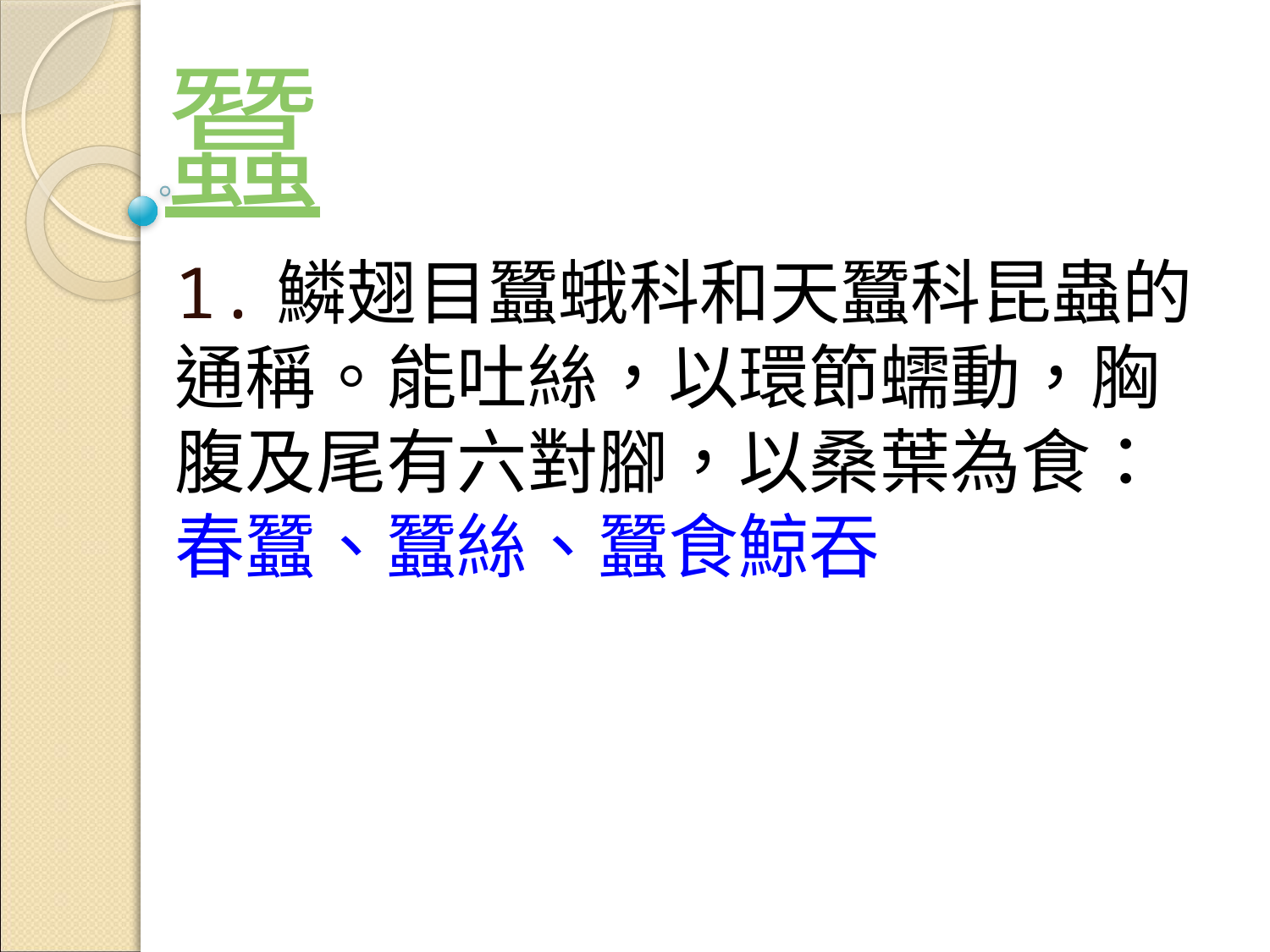

蠶
#
1.鱗翅目蠶蛾科和天蠶科昆蟲的通稱。能吐絲，以環節蠕動，胸腹及尾有六對腳，以桑葉為食：春蠶、蠶絲、蠶食鯨吞